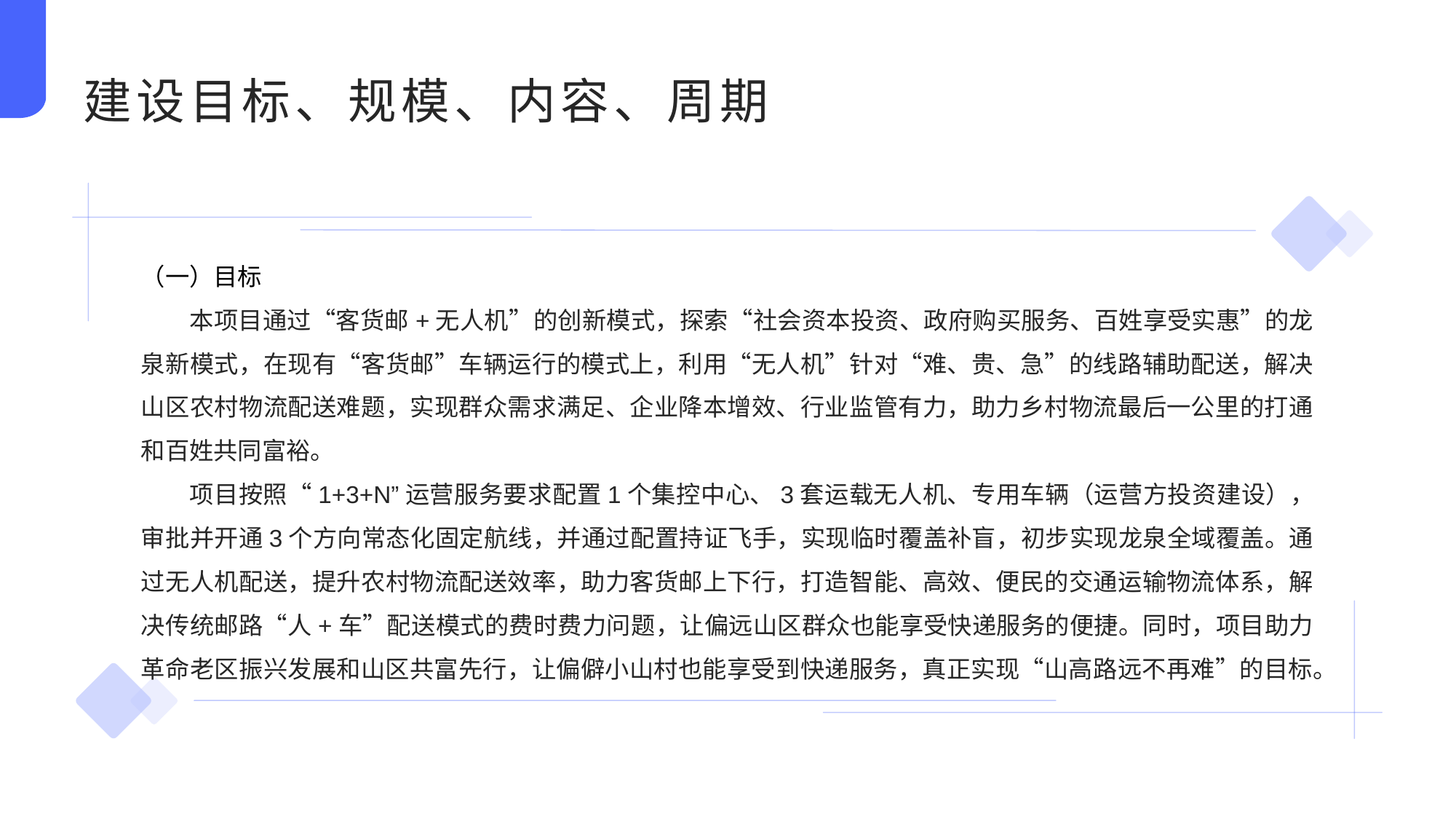

# 建设目标、规模、内容、周期

（一）目标
本项目通过“客货邮+无人机”的创新模式，探索“社会资本投资、政府购买服务、百姓享受实惠”的龙泉新模式，在现有“客货邮”车辆运行的模式上，利用“无人机”针对“难、贵、急”的线路辅助配送，解决山区农村物流配送难题，实现群众需求满足、企业降本增效、行业监管有力，助力乡村物流最后一公里的打通和百姓共同富裕。
项目按照“1+3+N”运营服务要求配置1个集控中心、3套运载无人机、专用车辆（运营方投资建设），审批并开通3个方向常态化固定航线，并通过配置持证飞手，实现临时覆盖补盲，初步实现龙泉全域覆盖。通过无人机配送，提升农村物流配送效率，助力客货邮上下行，打造智能、高效、便民的交通运输物流体系，解决传统邮路“人+车”配送模式的费时费力问题，让偏远山区群众也能享受快递服务的便捷。同时，项目助力革命老区振兴发展和山区共富先行，让偏僻小山村也能享受到快递服务，真正实现“山高路远不再难”的目标。

4